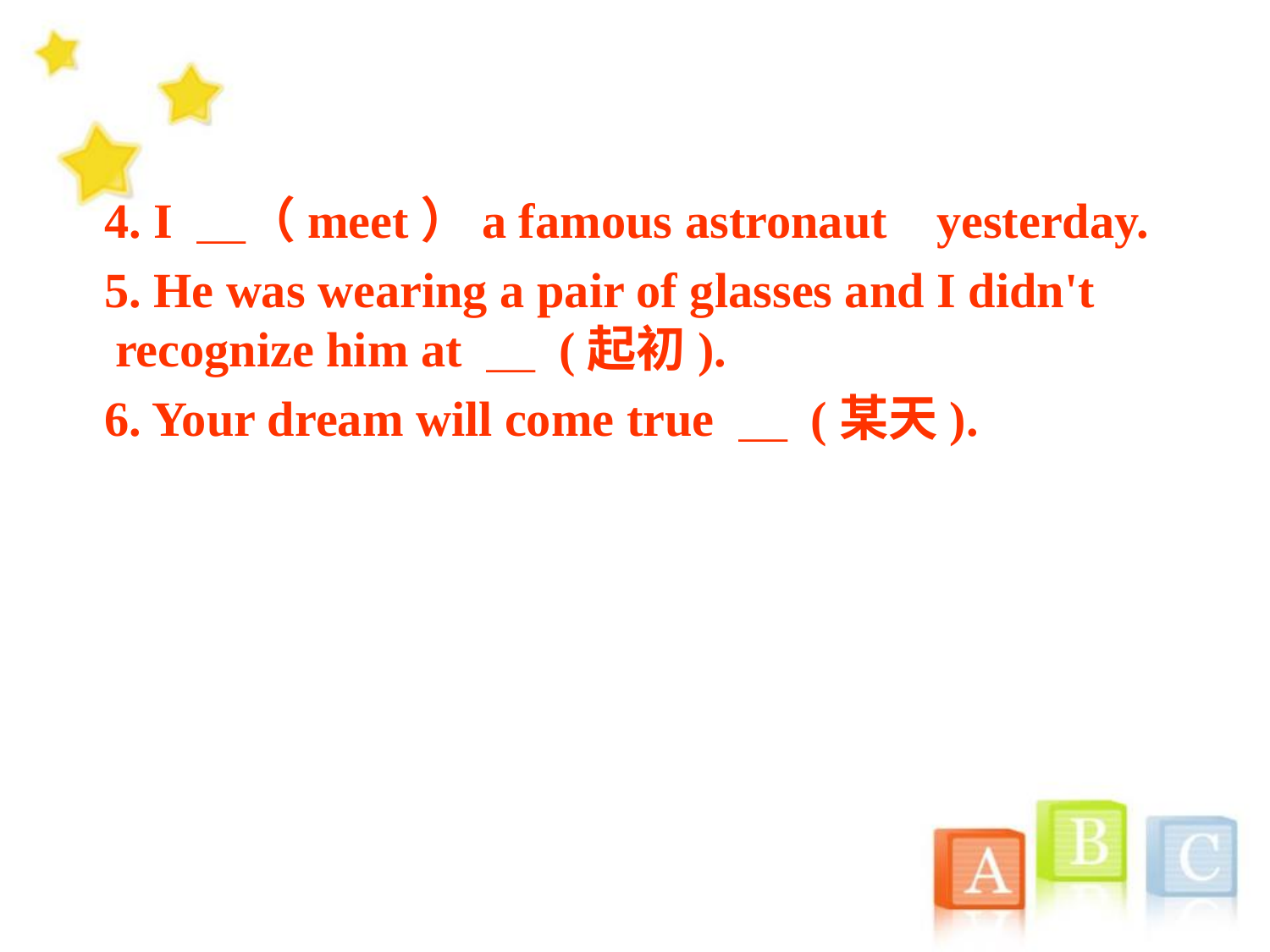

4. I ＿（meet）a famous astronaut    yesterday.
   5. He was wearing a pair of glasses and I didn't recognize him at ＿ (起初).
   6. Your dream will come true ＿ (某天).